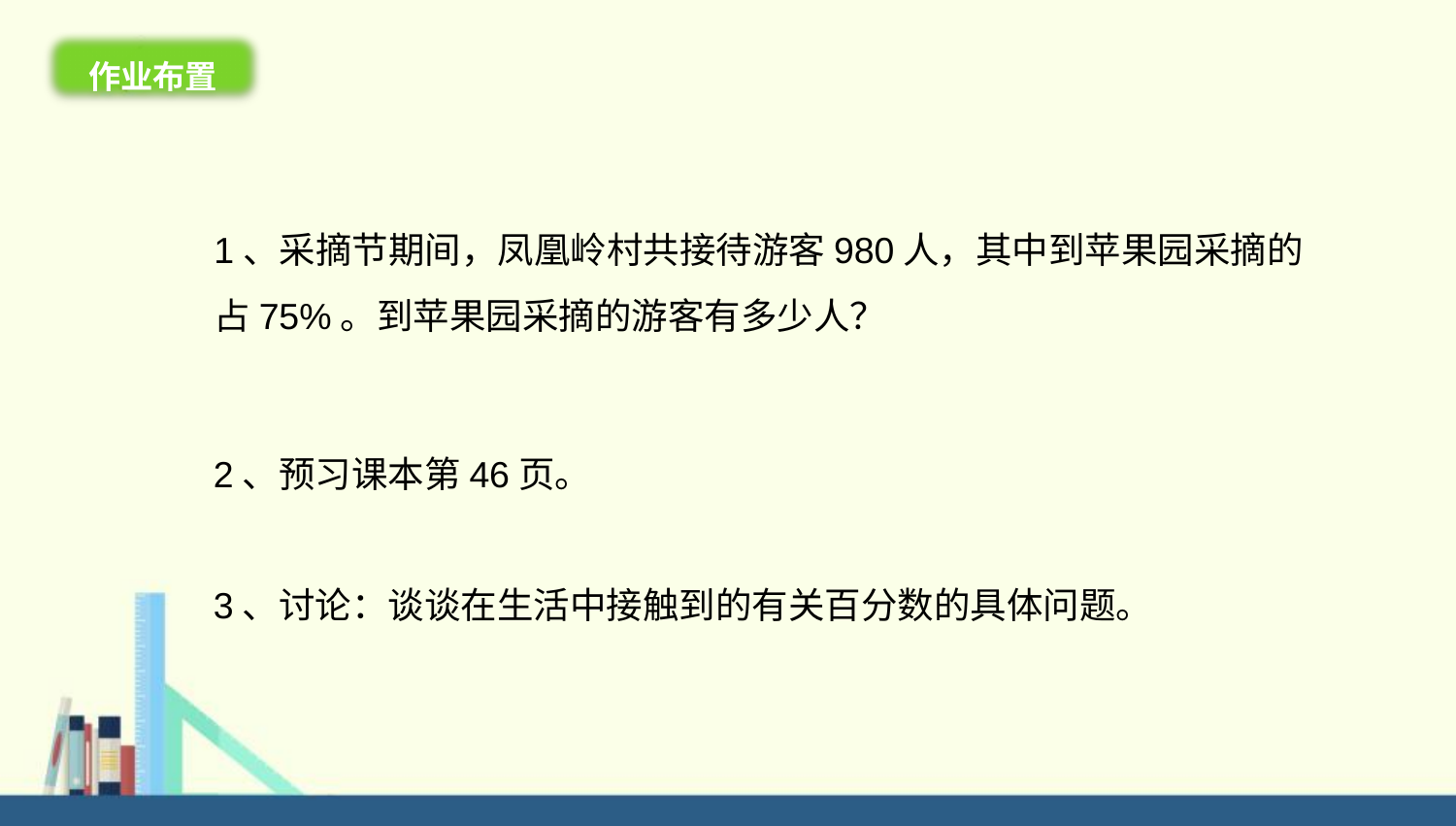

作业布置
1、采摘节期间，凤凰岭村共接待游客980人，其中到苹果园采摘的占75%。到苹果园采摘的游客有多少人？
2、预习课本第46页。

3、讨论：谈谈在生活中接触到的有关百分数的具体问题。